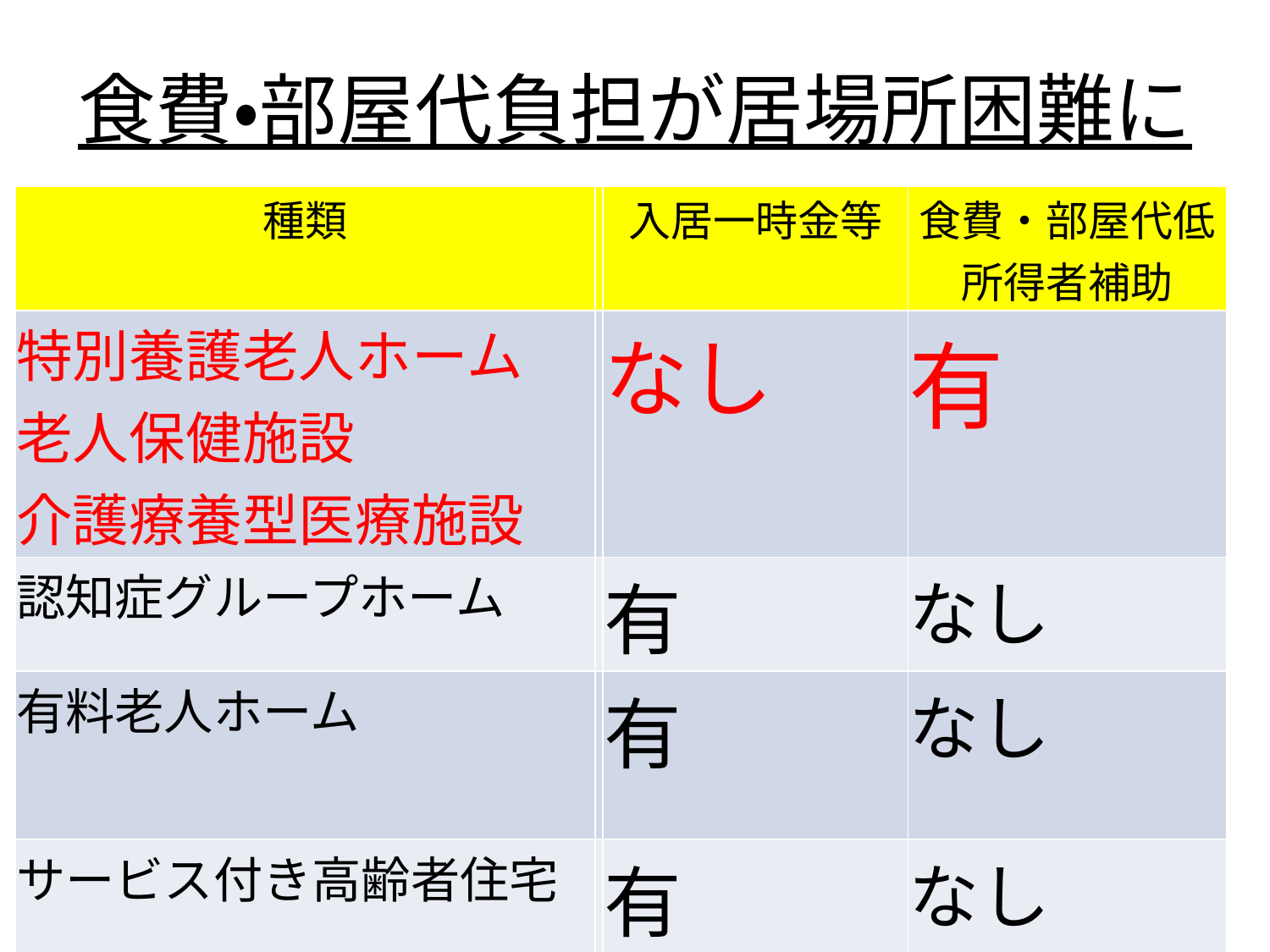

# 食費・部屋代負担が居場所困難に
| 種類 |  | 入居一時金等 | 食費・部屋代低所得者補助 |
| --- | --- | --- | --- |
| 特別養護老人ホーム 老人保健施設 介護療養型医療施設 |  | なし | 有 |
| 認知症グループホーム |  | 有 | なし |
| 有料老人ホーム |  | 有 | なし |
| サービス付き高齢者住宅 |  | 有 | なし |